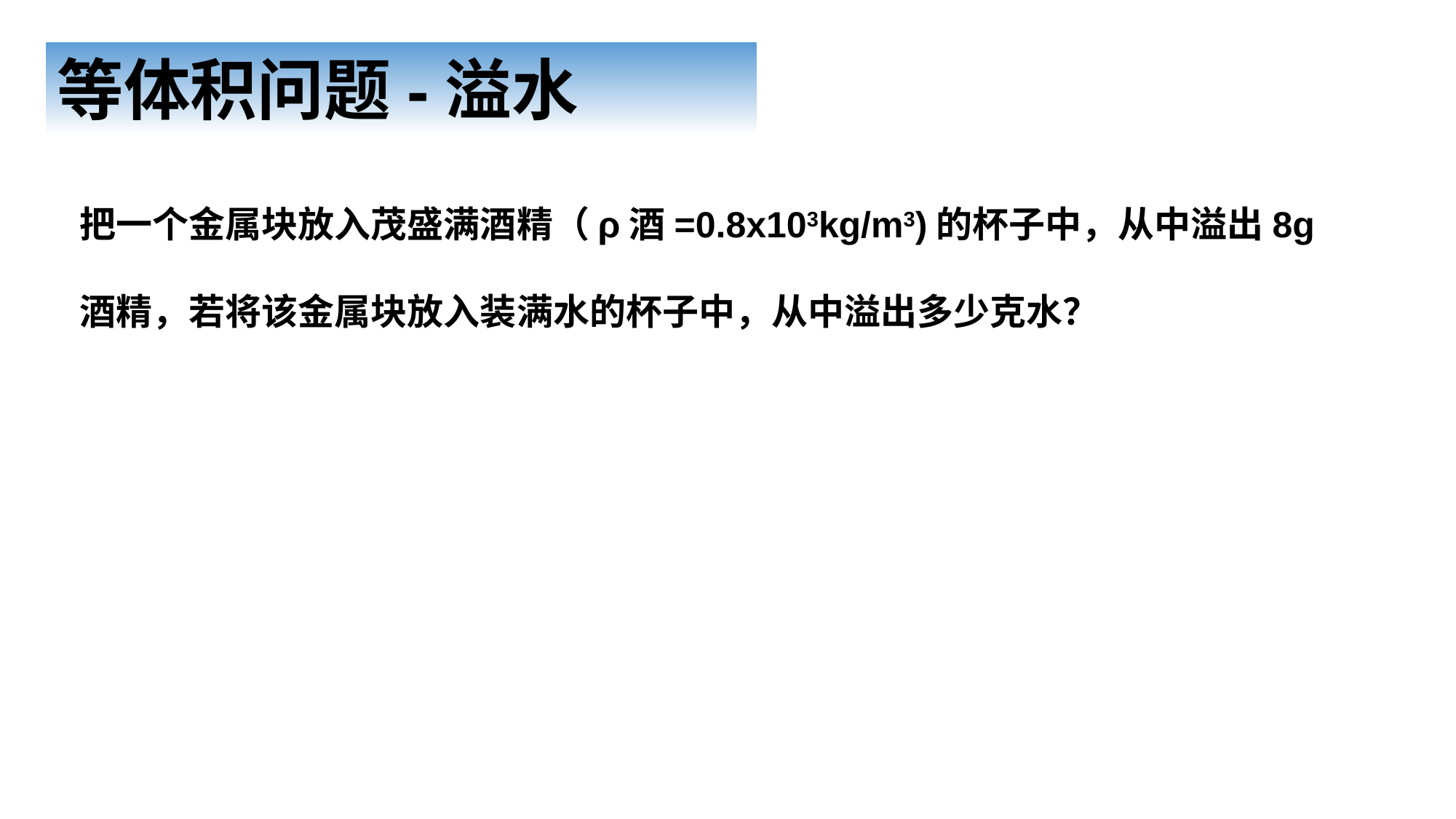

等体积问题-溢水
把一个金属块放入茂盛满酒精（ρ酒=0.8x103kg/m3)的杯子中，从中溢出8g酒精，若将该金属块放入装满水的杯子中，从中溢出多少克水？